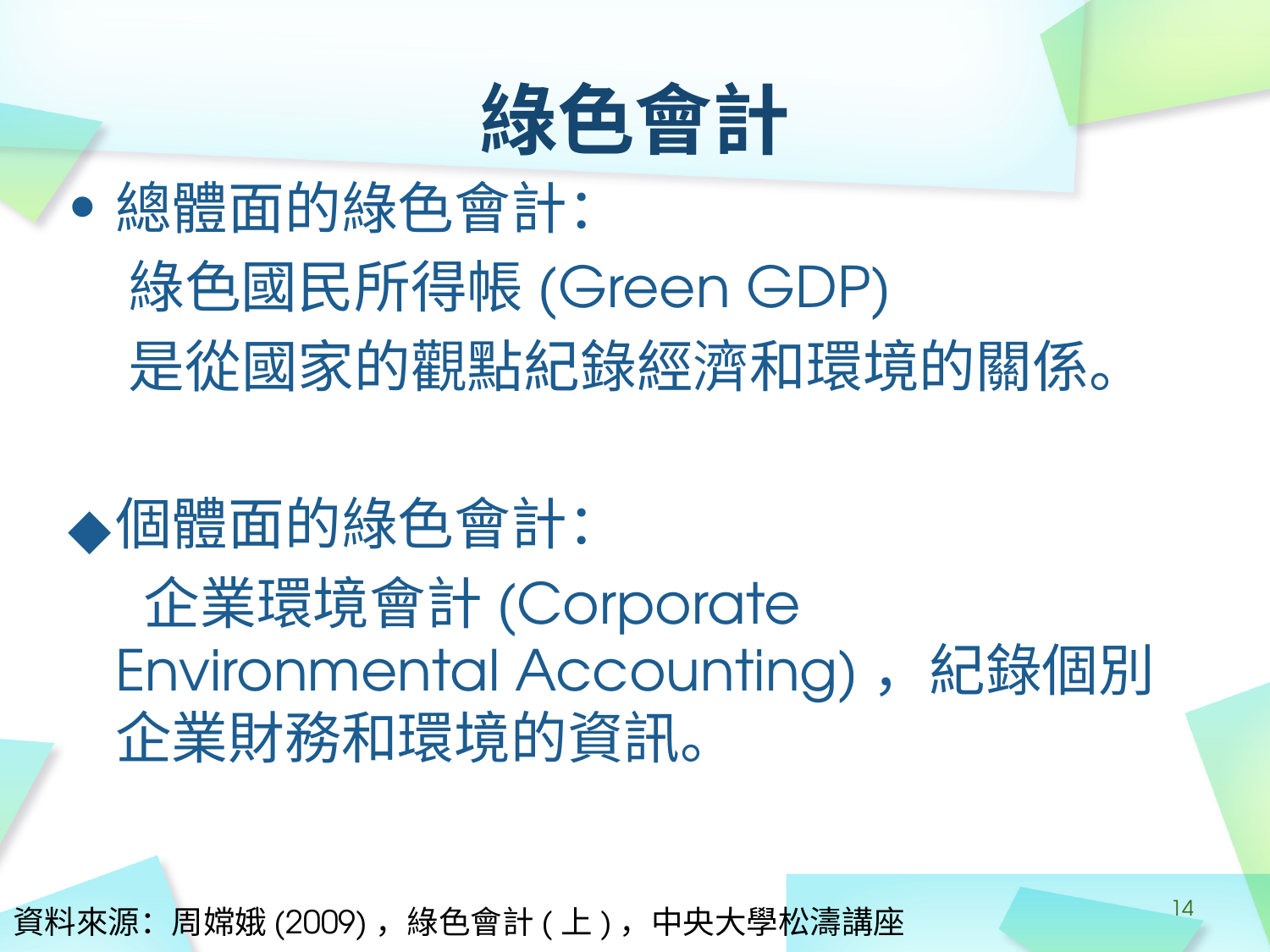

# 綠色會計
總體面的綠色會計：
   綠色國民所得帳(Green GDP)
   是從國家的觀點紀錄經濟和環境的關係。

個體面的綠色會計：
    企業環境會計(Corporate Environmental Accounting)，紀錄個別企業財務和環境的資訊。

14
資料來源：周嫦娥(2009)，綠色會計(上)，中央大學松濤講座